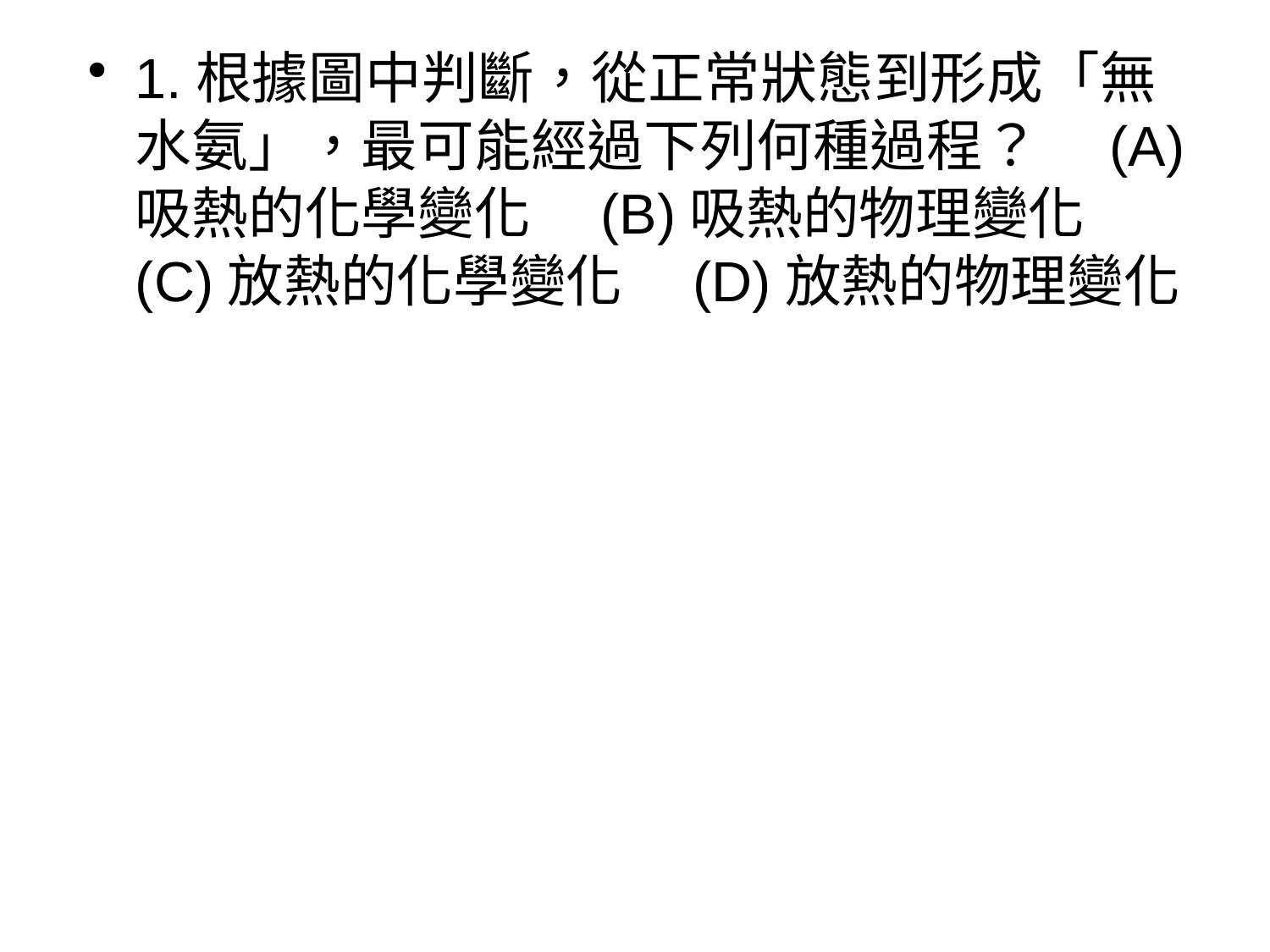

1.根據圖中判斷，從正常狀態到形成「無水氨」，最可能經過下列何種過程？　(A)吸熱的化學變化　(B)吸熱的物理變化　(C)放熱的化學變化　(D)放熱的物理變化